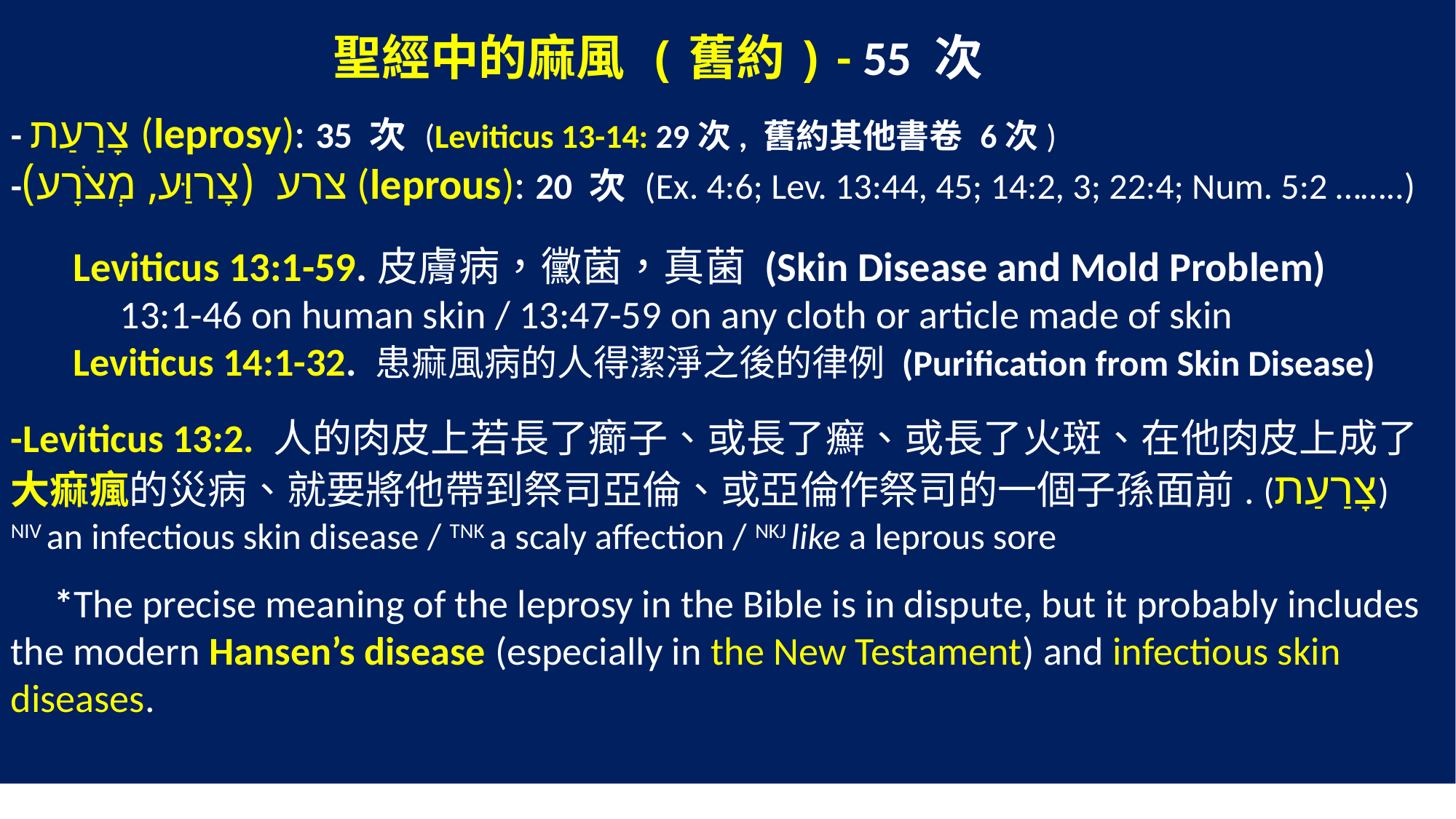

聖經中的麻風 (舊約) - 55 次

- צָרַעַת (leprosy): 35 次 (Leviticus 13-14: 29次, 舊約其他書卷 6次)
-צרע  (צָרוַּע, מְצֹרָע) (leprous): 20 次 (Ex. 4:6; Lev. 13:44, 45; 14:2, 3; 22:4; Num. 5:2 ……..)

       Leviticus 13:1-59.皮膚病，黴菌，真菌 (Skin Disease and Mold Problem)
	13:1-46 on human skin / 13:47-59 on any cloth or article made of skin
       Leviticus 14:1-32. 患痲風病的人得潔淨之後的律例 (Purification from Skin Disease)

-Leviticus 13:2. 人的肉皮上若長了癤子、或長了癬、或長了火斑、在他肉皮上成了大痲瘋的災病、就要將他帶到祭司亞倫、或亞倫作祭司的一個子孫面前. (צָרַעַת)
NIV an infectious skin disease / TNK a scaly affection / NKJ like a leprous sore

       *The precise meaning of the leprosy in the Bible is in dispute, but it probably includes the modern Hansen’s disease (especially in the New Testament) and infectious skin diseases.